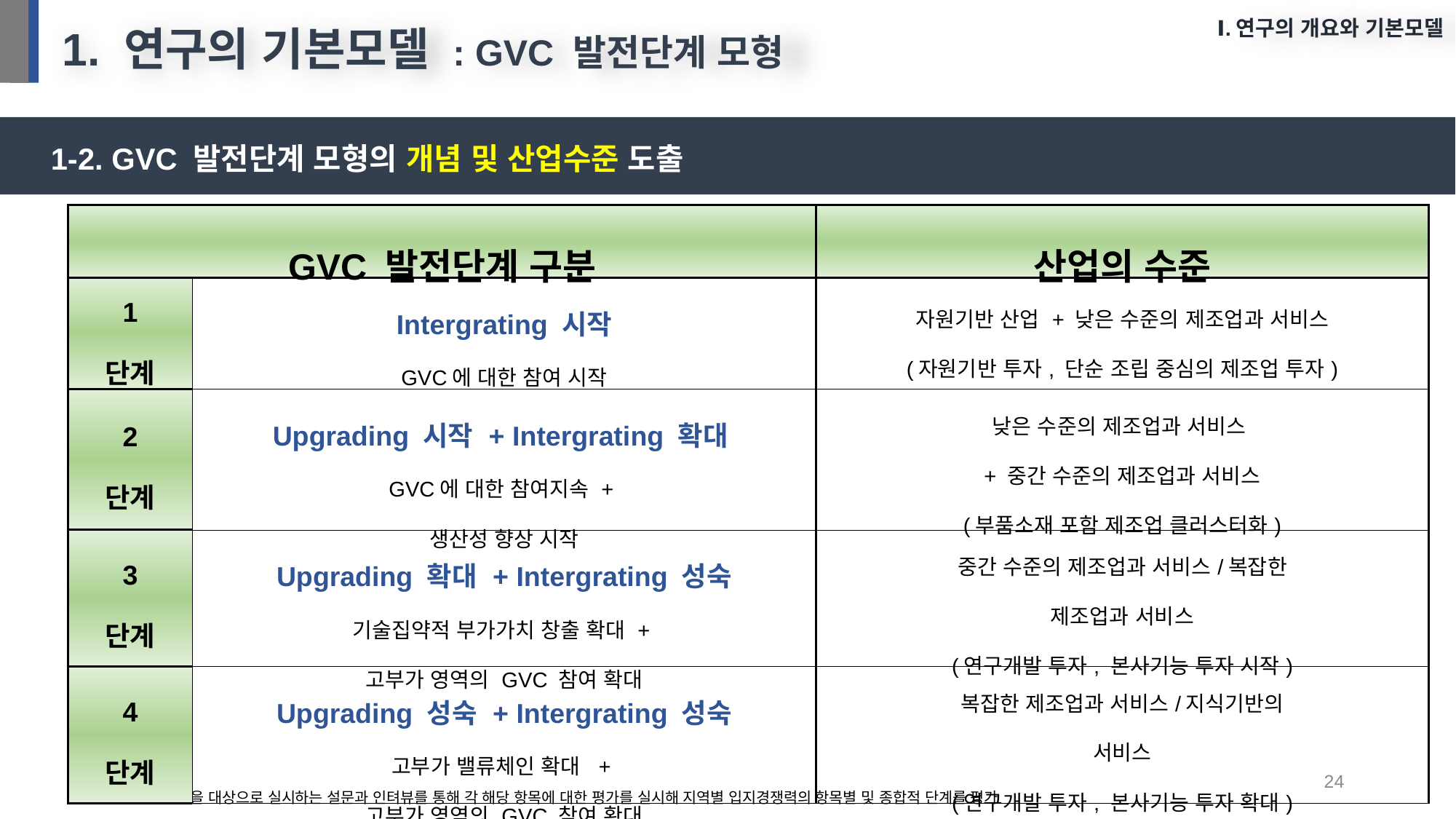

Ⅰ.연구의 개요와 기본모델

1-2. GVC 발전단계 모형의 개념 및 산업수준 도출
1. 연구의 기본모델 : GVC 발전단계 모형
| GVC 발전단계 구분 |  | 산업의 수준 |
| --- | --- | --- |
| 1 단계 | Intergrating 시작 GVC에 대한 참여 시작 | 자원기반 산업 + 낮은 수준의 제조업과 서비스 (자원기반 투자, 단순 조립 중심의 제조업 투자) |
| 2 단계 | Upgrading 시작 + Intergrating 확대 GVC에 대한 참여지속 + 생산성 향상 시작 | 낮은 수준의 제조업과 서비스 + 중간 수준의 제조업과 서비스 (부품소재 포함 제조업 클러스터화) |
| 3 단계 | Upgrading 확대 + Intergrating 성숙 기술집약적 부가가치 창출 확대 + 고부가 영역의 GVC 참여 확대 | 중간 수준의 제조업과 서비스/복잡한 제조업과 서비스 (연구개발 투자, 본사기능 투자 시작) |
| 4 단계 | Upgrading 성숙 + Intergrating 성숙 고부가 밸류체인 확대 + 고부가 영역의 GVC 참여 확대 | 복잡한 제조업과 서비스/지식기반의 서비스 (연구개발 투자, 본사기능 투자 확대) |
24
각 지역별 기업을 대상으로 실시하는 설문과 인텨뷰를 통해 각 해당 항목에 대한 평가를 실시해 지역별 입지경쟁력의 항목별 및 종합적 단계를 평가